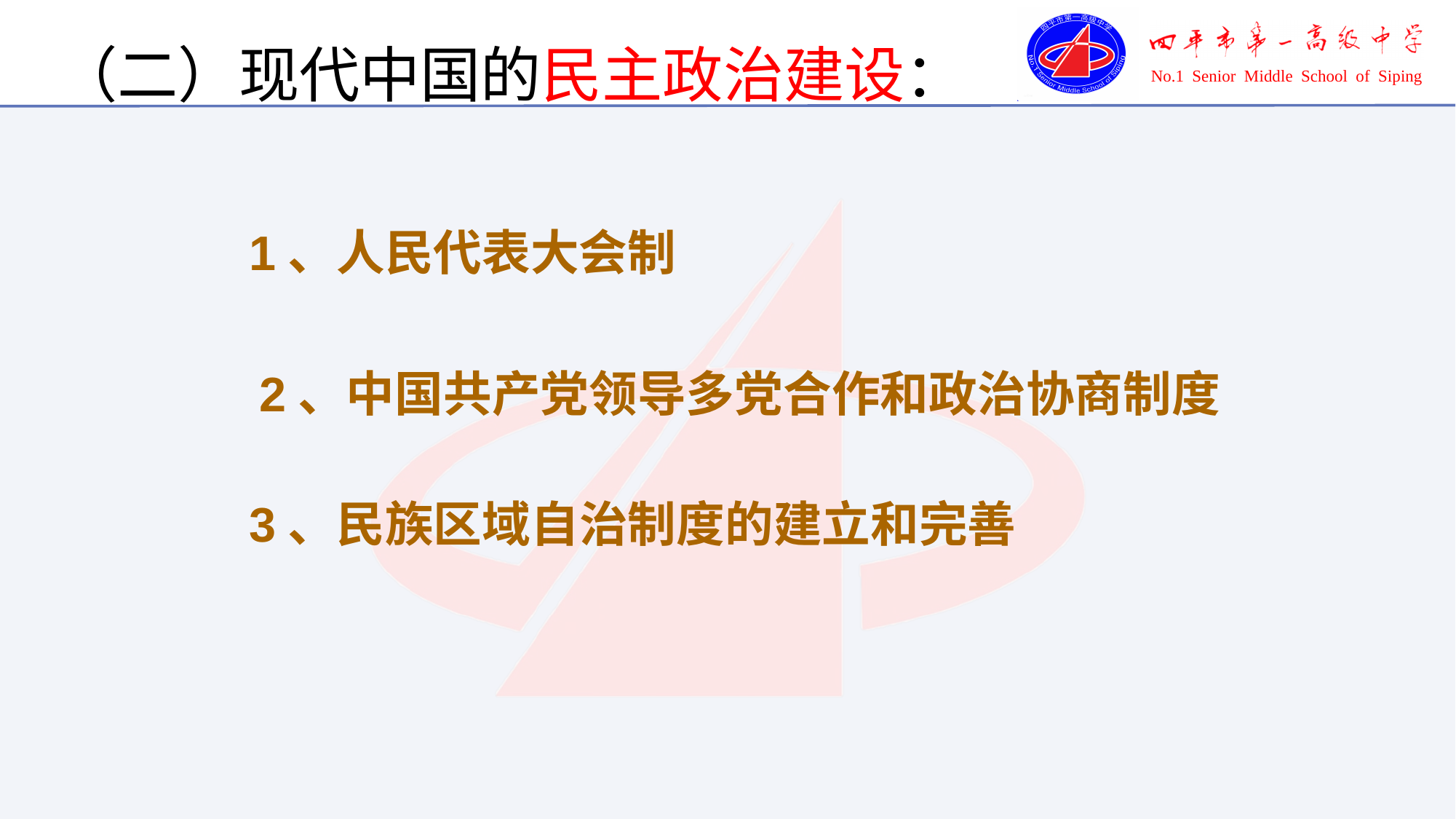

（二）现代中国的民主政治建设：
1、人民代表大会制
2、中国共产党领导多党合作和政治协商制度
3、民族区域自治制度的建立和完善